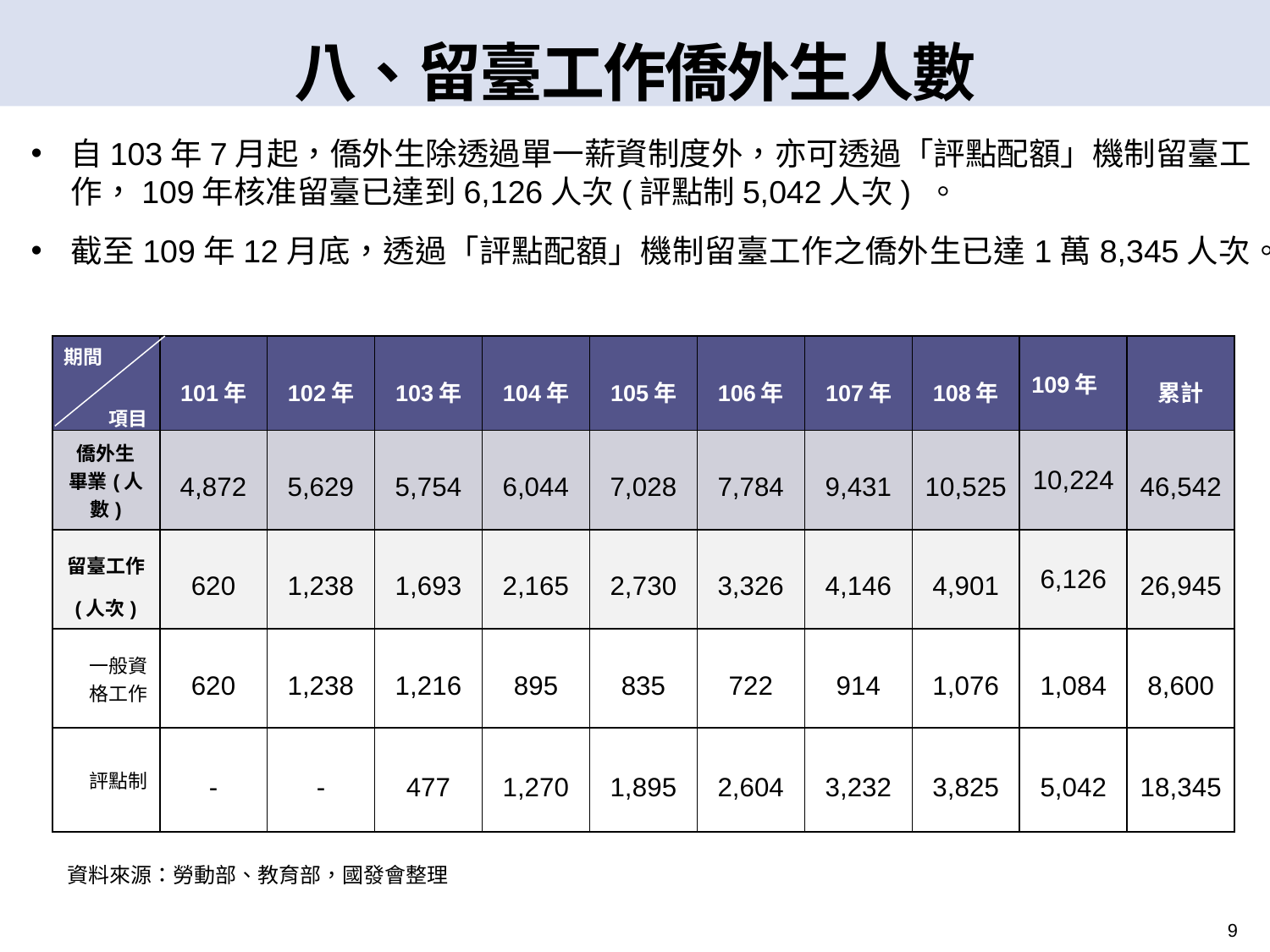

# 八、留臺工作僑外生人數
自103年7月起，僑外生除透過單一薪資制度外，亦可透過「評點配額」機制留臺工作，109年核准留臺已達到6,126人次(評點制5,042人次) 。
截至109年12月底，透過「評點配額」機制留臺工作之僑外生已達1萬8,345人次。
| 期間   項目 | 101年 | 102年 | 103年 | 104年 | 105年 | 106年 | 107年 | 108年 | 109年 | 累計 |
| --- | --- | --- | --- | --- | --- | --- | --- | --- | --- | --- |
| 僑外生 畢業(人數) | 4,872 | 5,629 | 5,754 | 6,044 | 7,028 | 7,784 | 9,431 | 10,525 | 10,224 | 46,542 |
| 留臺工作 (人次) | 620 | 1,238 | 1,693 | 2,165 | 2,730 | 3,326 | 4,146 | 4,901 | 6,126 | 26,945 |
| 一般資 格工作 | 620 | 1,238 | 1,216 | 895 | 835 | 722 | 914 | 1,076 | 1,084 | 8,600 |
| 評點制 | - | - | 477 | 1,270 | 1,895 | 2,604 | 3,232 | 3,825 | 5,042 | 18,345 |
資料來源：勞動部、教育部，國發會整理
9